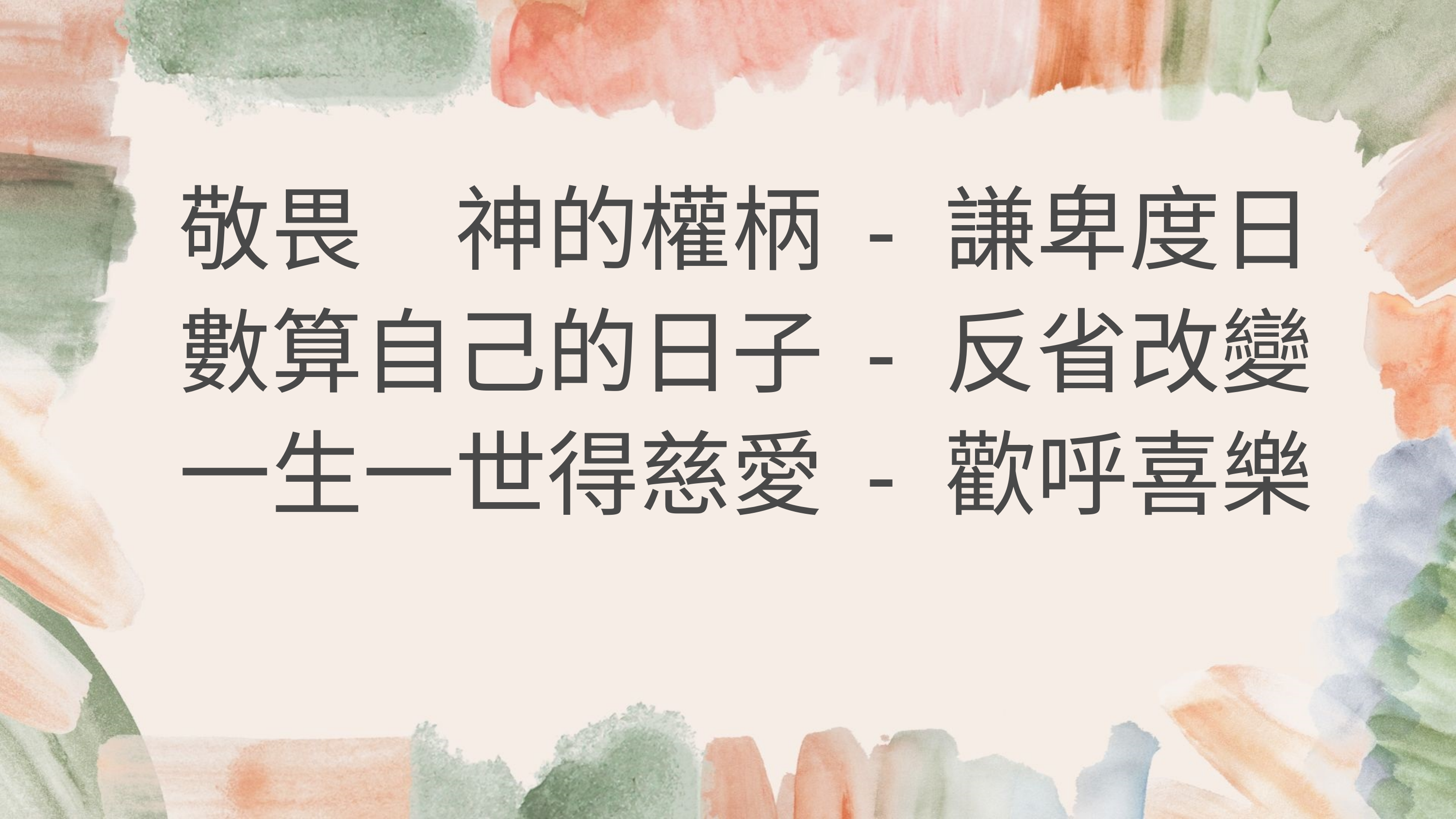

敬畏　神的權柄 - 謙卑度日
數算自己的日子 - 反省改變
一生一世得慈愛 - 歡呼喜樂